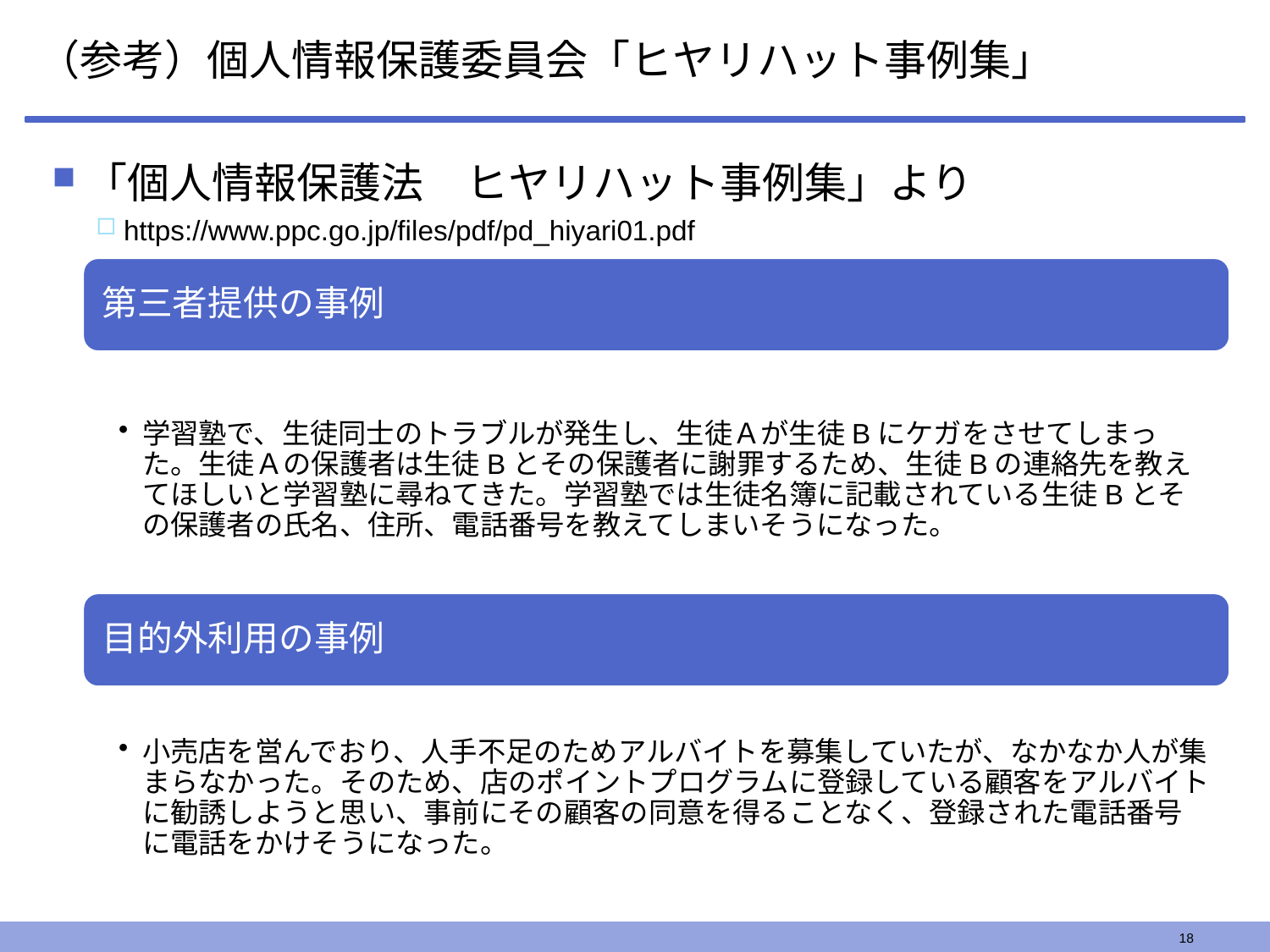

# （参考）個人情報保護委員会「ヒヤリハット事例集」
「個人情報保護法　ヒヤリハット事例集」より
https://www.ppc.go.jp/files/pdf/pd_hiyari01.pdf
第三者提供の事例
学習塾で、生徒同士のトラブルが発生し、生徒Ａが生徒Bにケガをさせてしまった。生徒Ａの保護者は生徒Bとその保護者に謝罪するため、生徒Bの連絡先を教えてほしいと学習塾に尋ねてきた。学習塾では生徒名簿に記載されている生徒Bとその保護者の氏名、住所、電話番号を教えてしまいそうになった。
目的外利用の事例
小売店を営んでおり、人手不足のためアルバイトを募集していたが、なかなか人が集まらなかった。そのため、店のポイントプログラムに登録している顧客をアルバイトに勧誘しようと思い、事前にその顧客の同意を得ることなく、登録された電話番号に電話をかけそうになった。
18